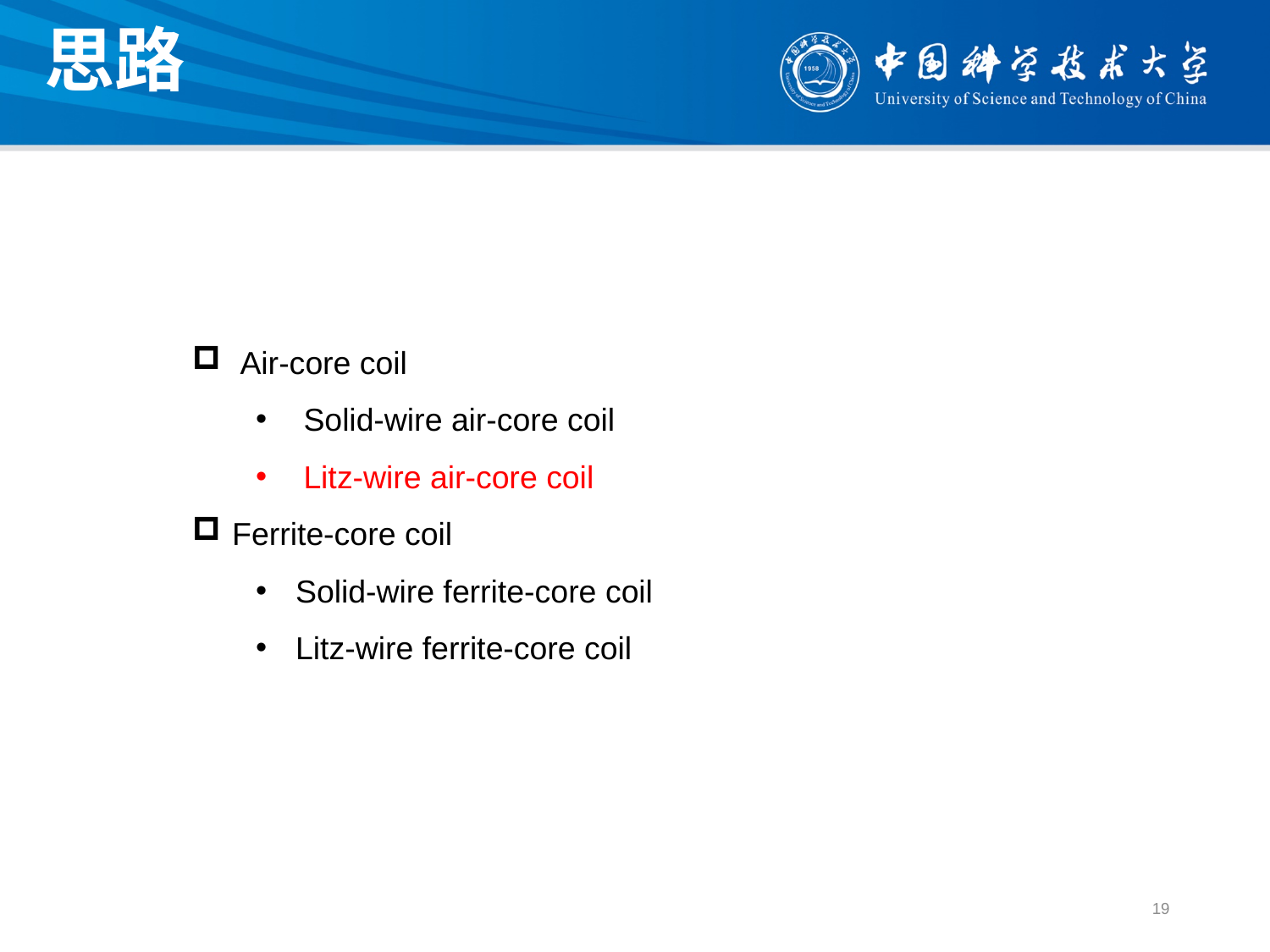

思路
Air-core coil
Solid-wire air-core coil
Litz-wire air-core coil
Ferrite-core coil
Solid-wire ferrite-core coil
Litz-wire ferrite-core coil
19